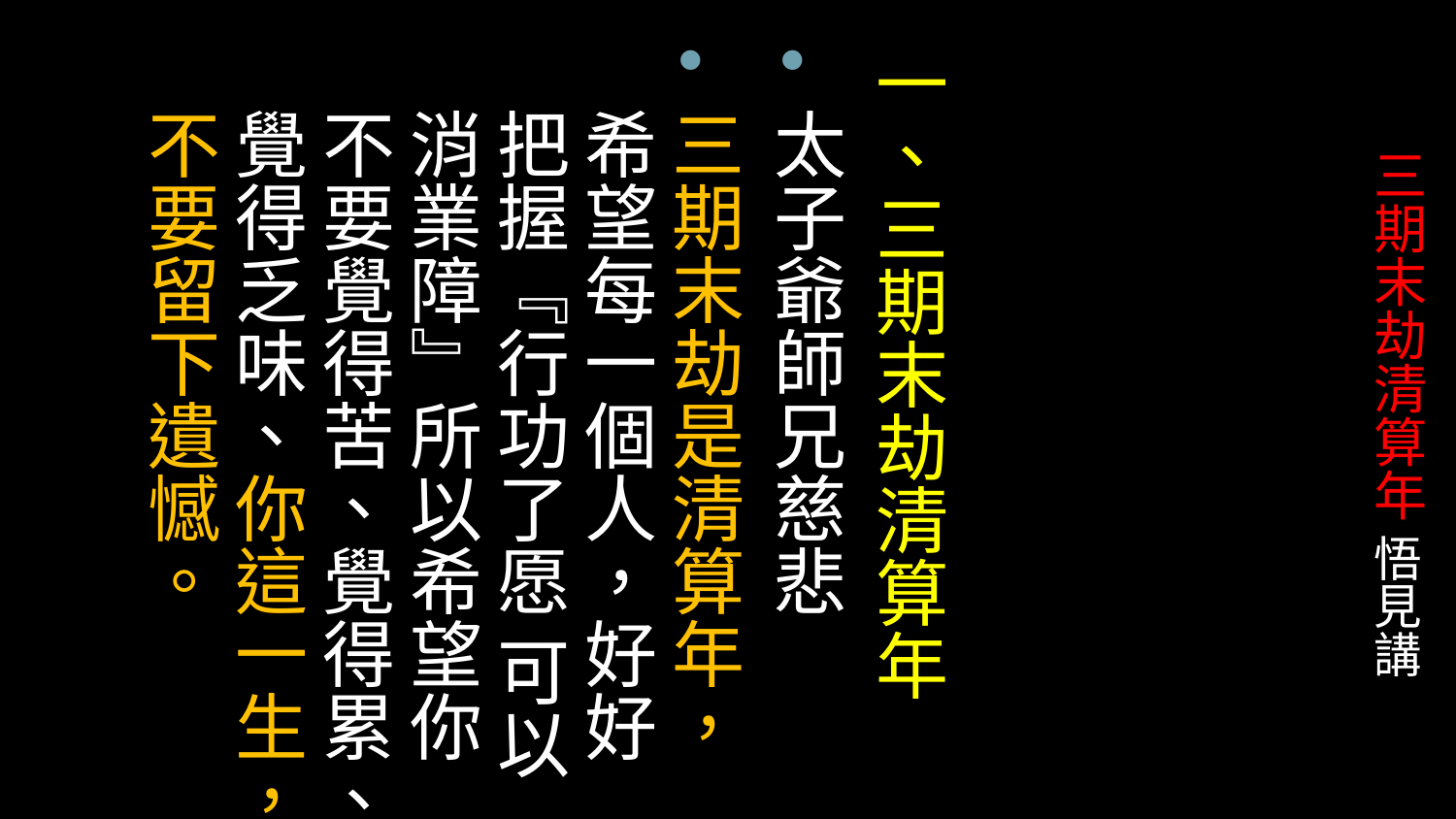

一、三期末劫清算年
太子爺師兄慈悲
三期末劫是清算年，希望每一個人，好好把握『行功了愿 可以消業障』所以希望你不要覺得苦、覺得累、覺得乏味、你這一生，不要留下遺憾。

# 三期末劫清算年 悟見講